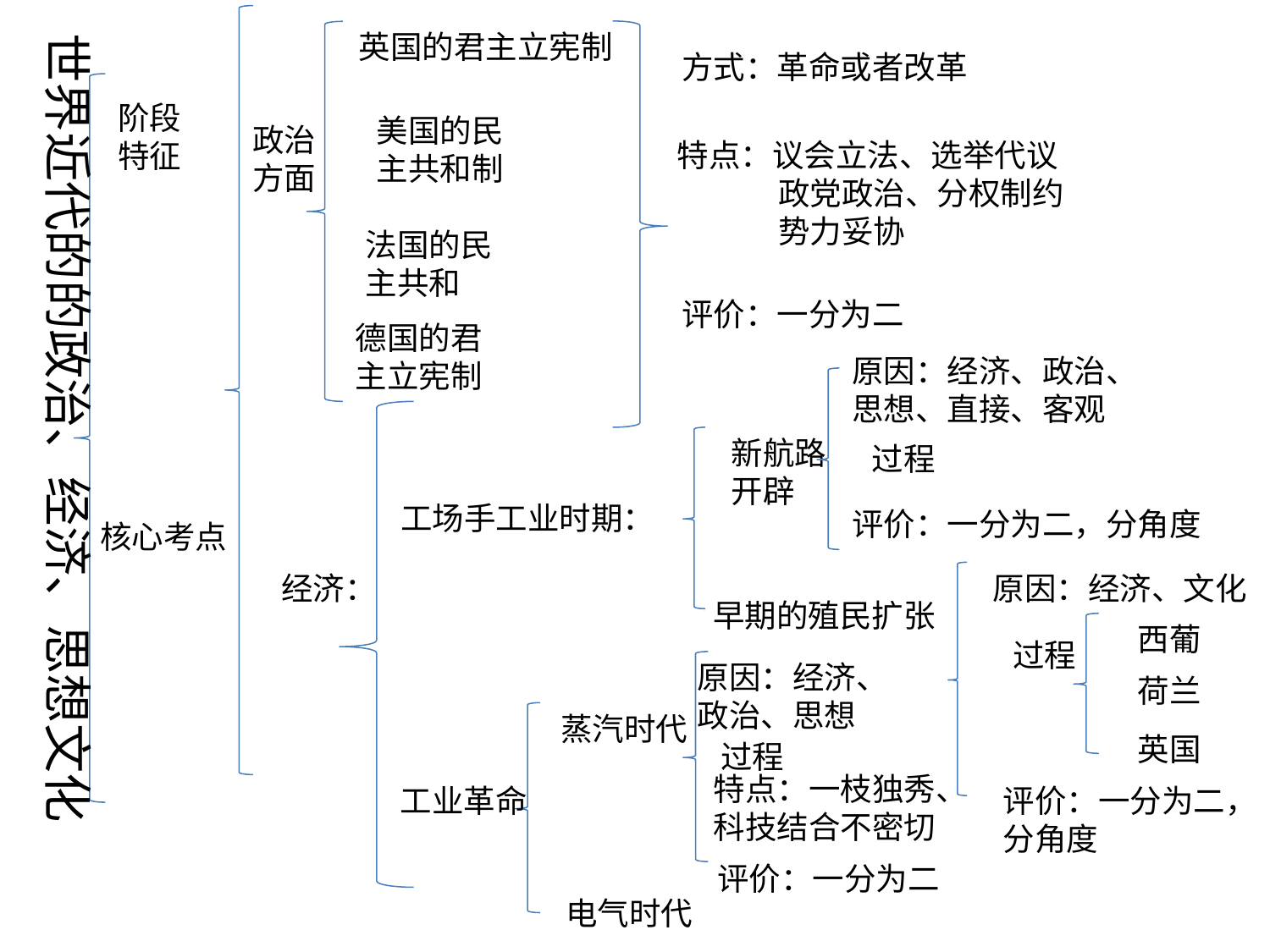

世界近代的的政治、经济、思想文化
英国的君主立宪制

方式：革命或者改革

阶段
特征
美国的民
主共和制
政治
方面
特点：议会立法、选举代议
             政党政治、分权制约
             势力妥协
法国的民
主共和
评价：一分为二
德国的君
主立宪制
原因：经济、政治、
思想、直接、客观

新航路
开辟
过程
工场手工业时期：
评价：一分为二，分角度
核心考点
经济：

原因：经济、文化
早期的殖民扩张

西葡
过程

原因：经济、
政治、思想
荷兰

蒸汽时代
英国
过程
特点：一枝独秀、
科技结合不密切
工业革命
评价：一分为二，
分角度
评价：一分为二
电气时代